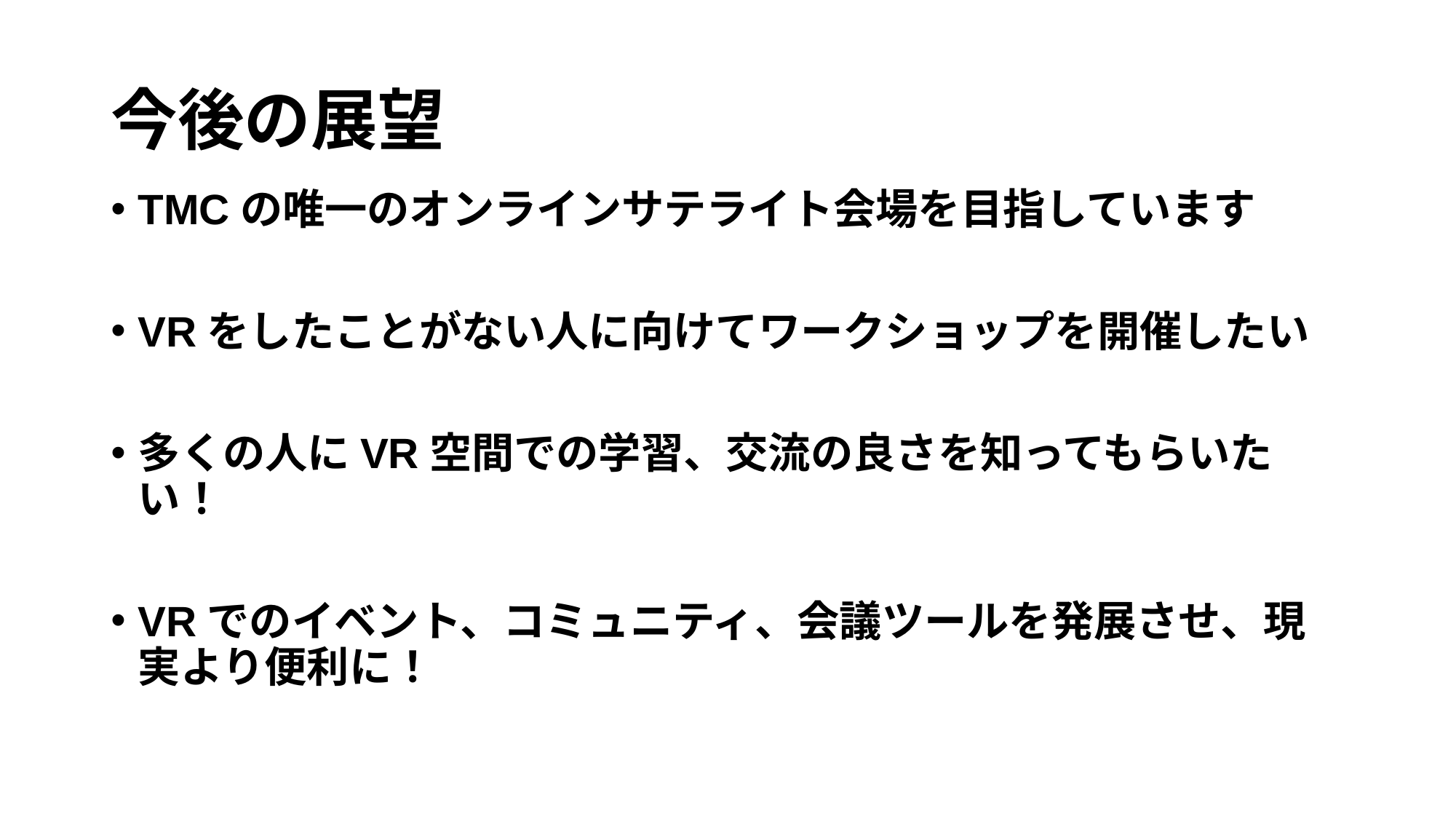

# 今後の展望

TMCの唯一のオンラインサテライト会場を目指しています

VRをしたことがない人に向けてワークショップを開催したい

多くの人にVR空間での学習、交流の良さを知ってもらいたい！

VRでのイベント、コミュニティ、会議ツールを発展させ、現実より便利に！